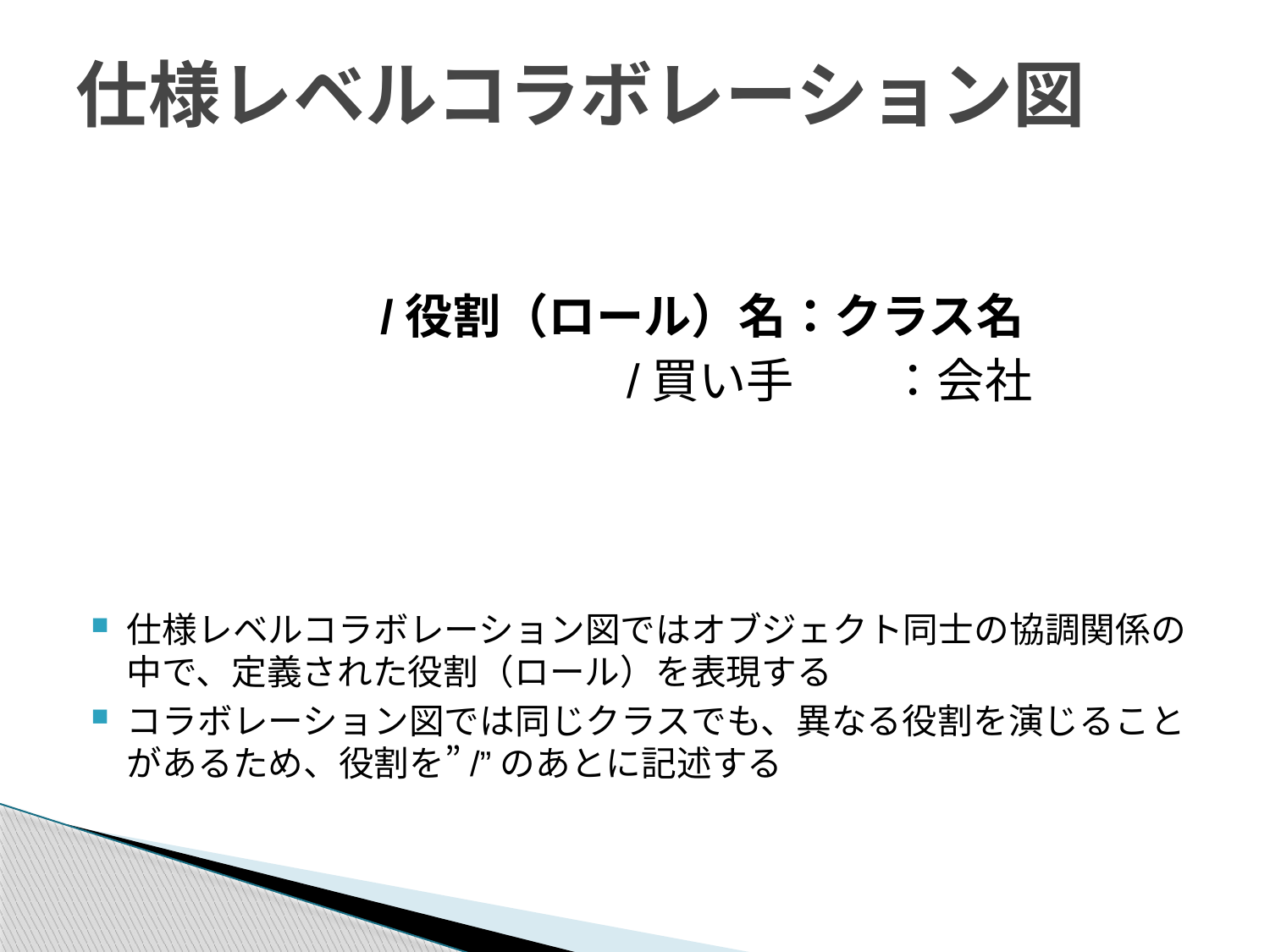

# 仕様レベルコラボレーション図

			/役割（ロール）名：クラス名
　　　　　　　　　　　/買い手　　：会社

仕様レベルコラボレーション図ではオブジェクト同士の協調関係の中で、定義された役割（ロール）を表現する
コラボレーション図では同じクラスでも、異なる役割を演じることがあるため、役割を”/”のあとに記述する